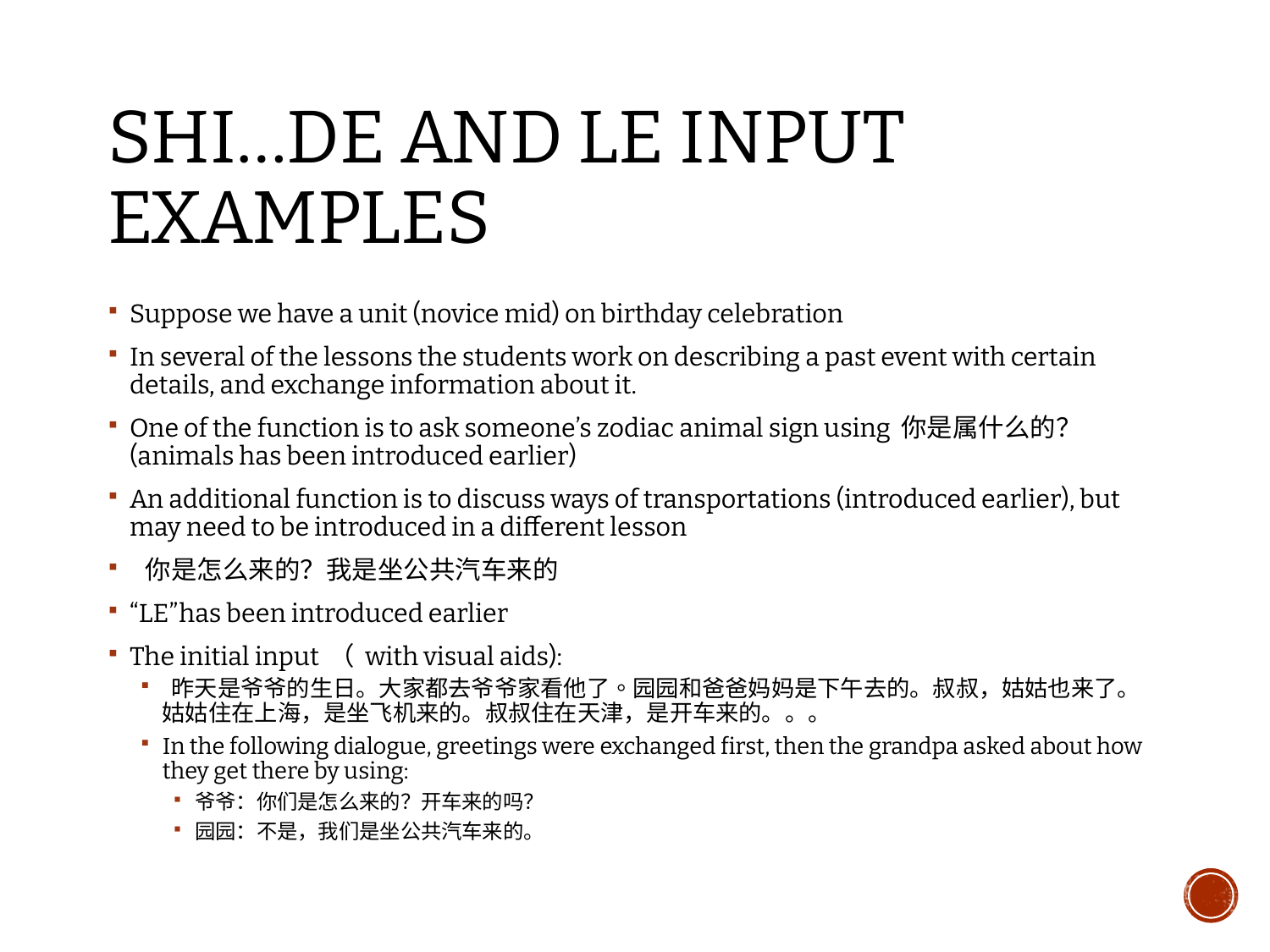

# SHI…De and LE input examples
Suppose we have a unit (novice mid) on birthday celebration
In several of the lessons the students work on describing a past event with certain details, and exchange information about it.
One of the function is to ask someone’s zodiac animal sign using 你是属什么的？(animals has been introduced earlier)
An additional function is to discuss ways of transportations (introduced earlier), but may need to be introduced in a different lesson
  你是怎么来的？我是坐公共汽车来的
“LE”has been introduced earlier
The initial input （ with visual aids):
 昨天是爷爷的生日。大家都去爷爷家看他了。园园和爸爸妈妈是下午去的。叔叔，姑姑也来了。姑姑住在上海，是坐飞机来的。叔叔住在天津，是开车来的。。。
In the following dialogue, greetings were exchanged first, then the grandpa asked about how they get there by using:
爷爷：你们是怎么来的？开车来的吗？
园园：不是，我们是坐公共汽车来的。